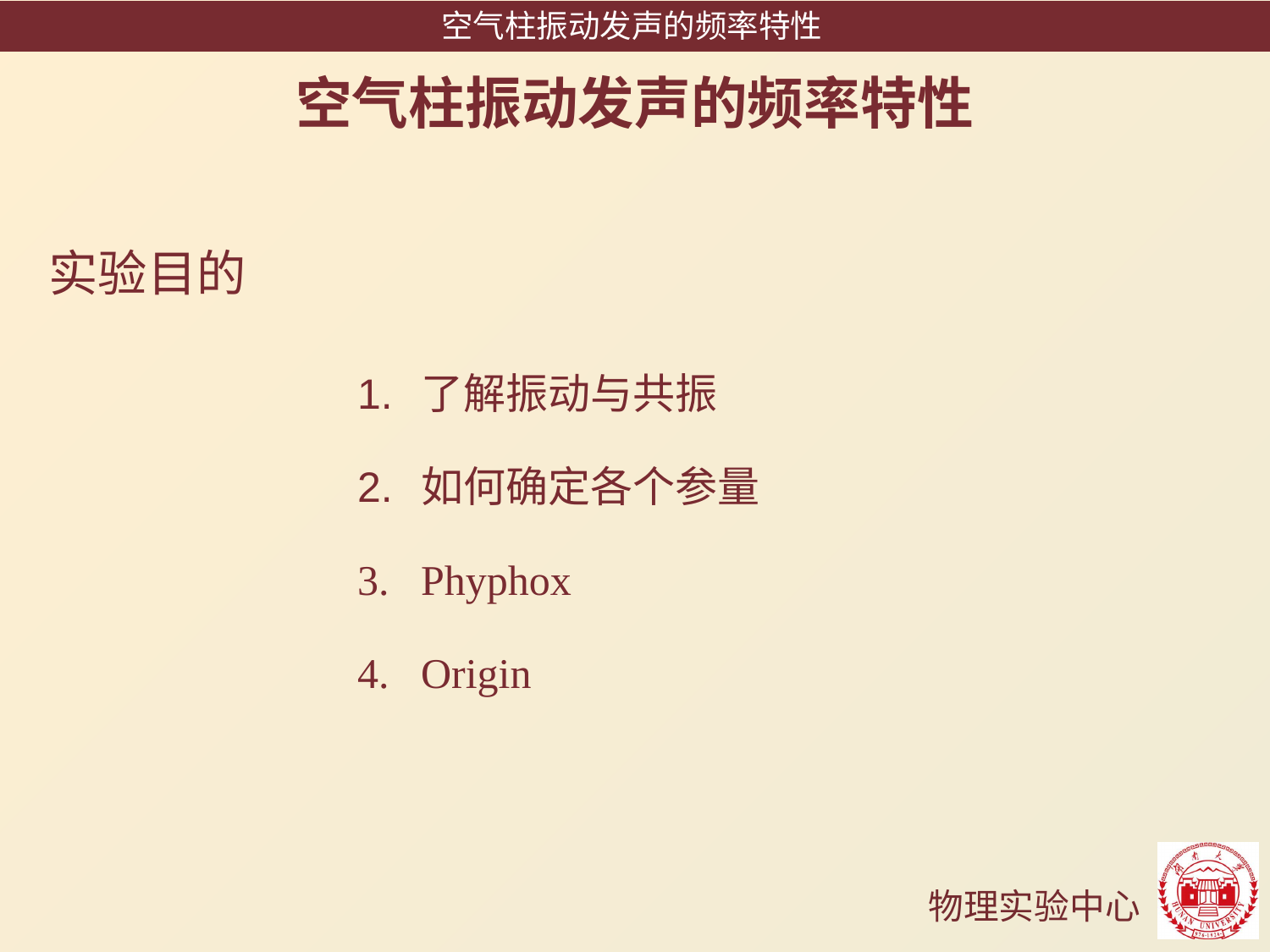

空气柱振动发声的频率特性
空气柱振动发声的频率特性
实验目的
了解振动与共振
如何确定各个参量
Phyphox
Origin